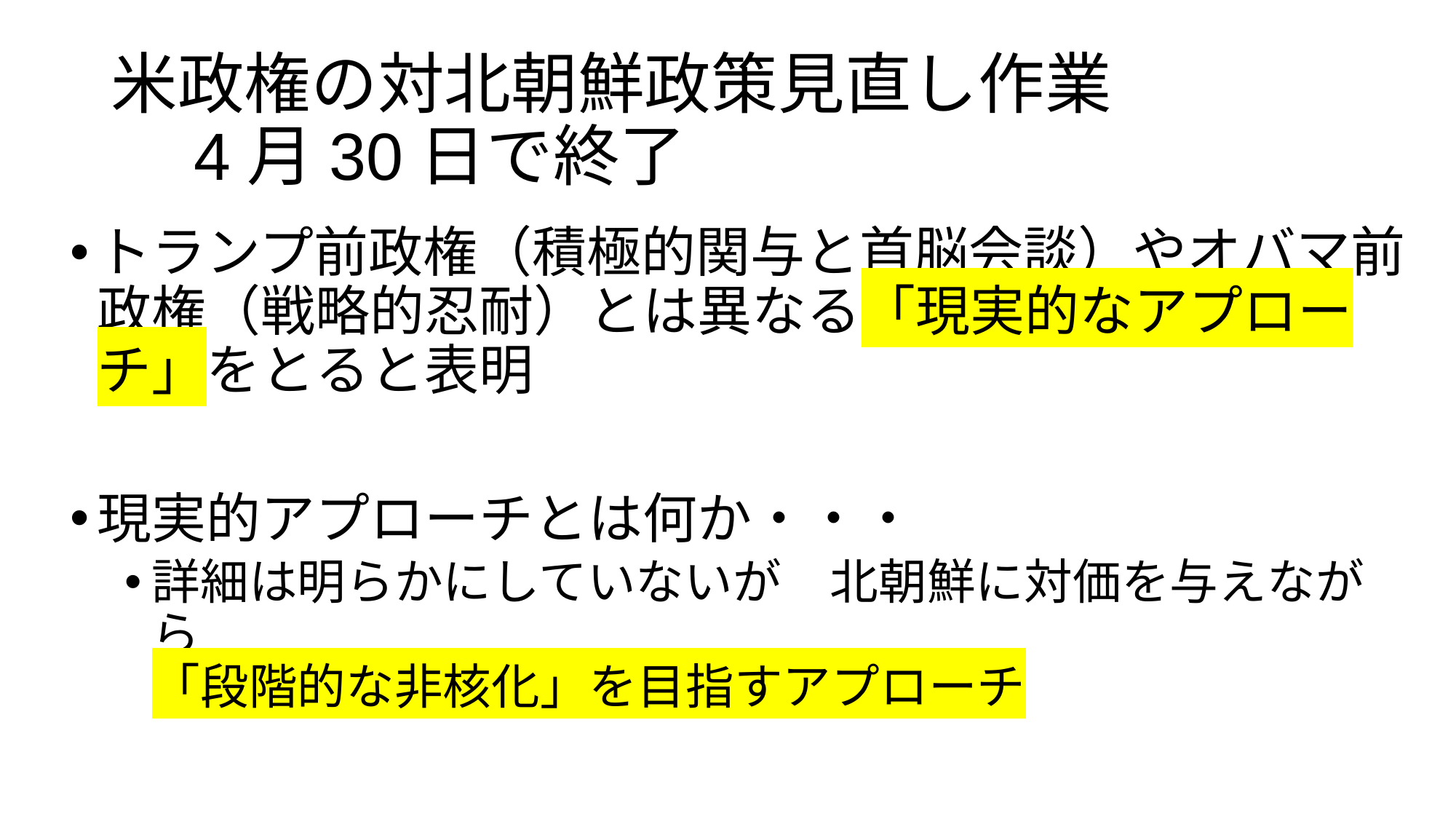

# 米政権の対北朝鮮政策見直し作業 　4月30日で終了
トランプ前政権（積極的関与と首脳会談）やオバマ前政権（戦略的忍耐）とは異なる「現実的なアプローチ」をとると表明

現実的アプローチとは何か・・・
詳細は明らかにしていないが　北朝鮮に対価を与えながら
「段階的な非核化」を目指すアプローチ